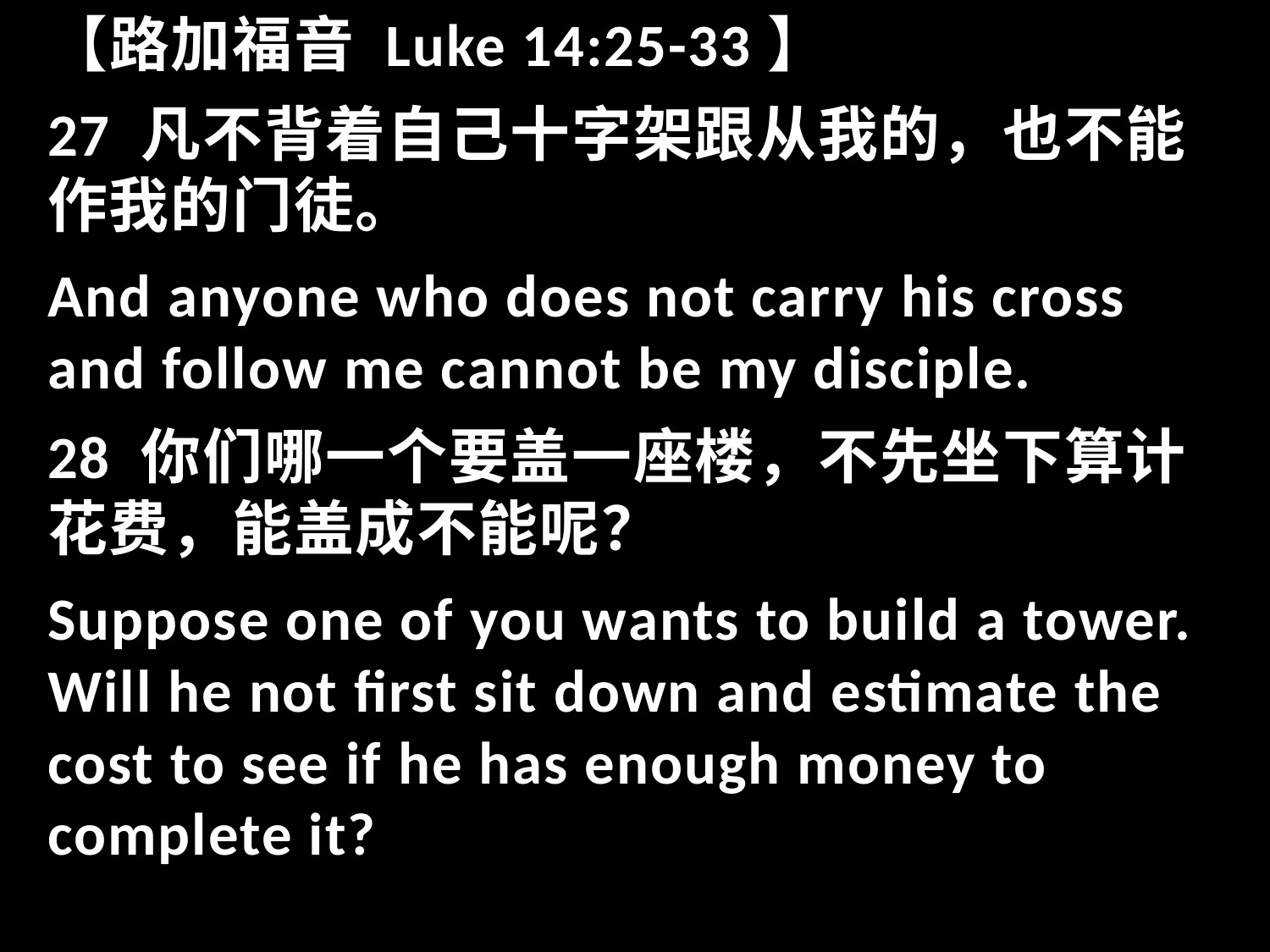

【路加福音 Luke 14:25-33】
27 凡不背着自己十字架跟从我的，也不能作我的门徒。
And anyone who does not carry his cross and follow me cannot be my disciple.
28 你们哪一个要盖一座楼，不先坐下算计花费，能盖成不能呢？
Suppose one of you wants to build a tower. Will he not first sit down and estimate the cost to see if he has enough money to complete it?